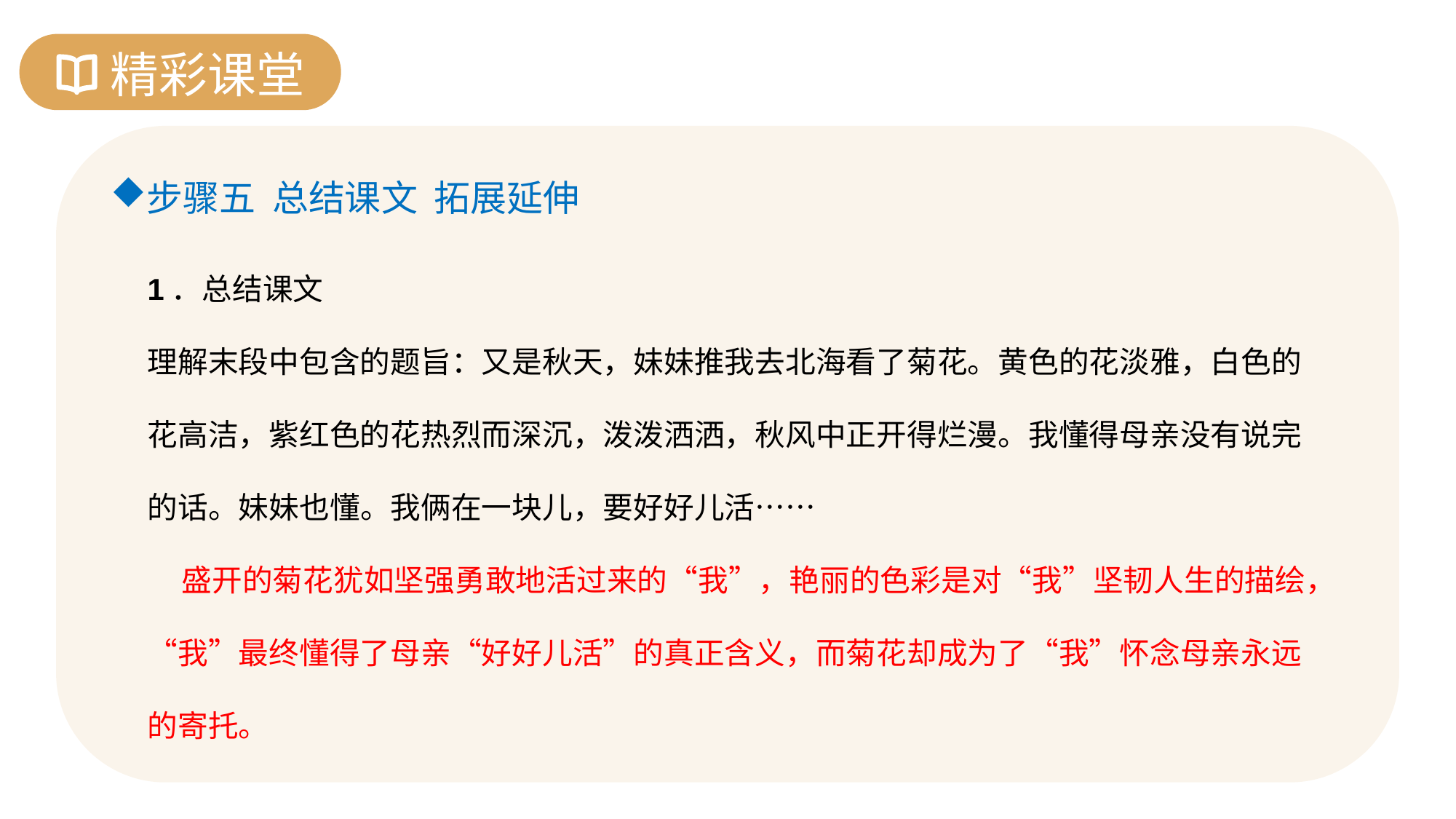

精彩课堂

步骤五  总结课文  拓展延伸
1．总结课文
理解末段中包含的题旨：又是秋天，妹妹推我去北海看了菊花。黄色的花淡雅，白色的花高洁，紫红色的花热烈而深沉，泼泼洒洒，秋风中正开得烂漫。我懂得母亲没有说完的话。妹妹也懂。我俩在一块儿，要好好儿活……
    盛开的菊花犹如坚强勇敢地活过来的“我”，艳丽的色彩是对“我”坚韧人生的描绘，“我”最终懂得了母亲“好好儿活”的真正含义，而菊花却成为了“我”怀念母亲永远的寄托。